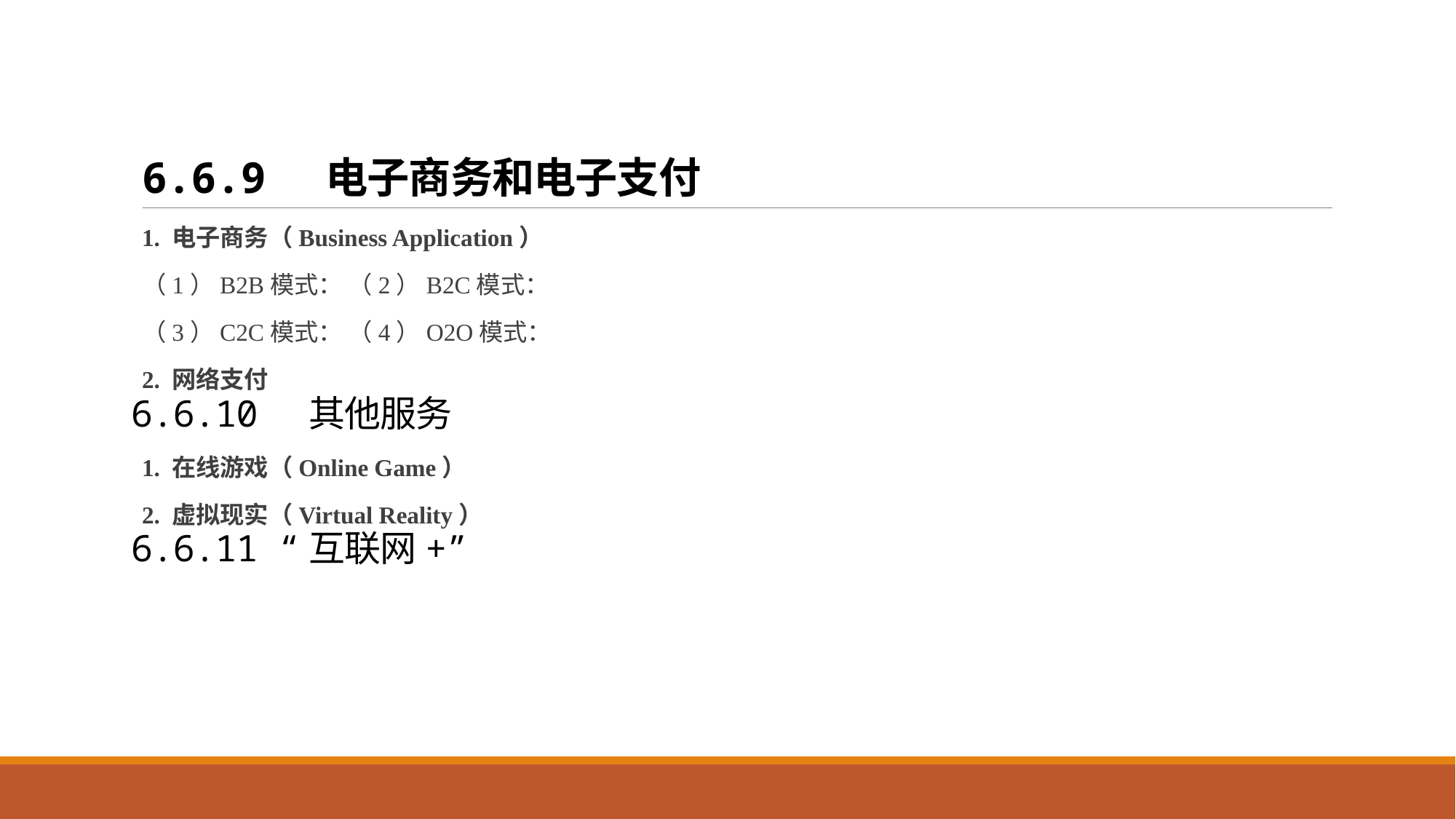

# 6.6.9  电子商务和电子支付
1. 电子商务（Business Application）
（1）B2B模式： （2）B2C模式：
（3）C2C模式： （4）O2O模式：
2. 网络支付
6.6.10  其他服务
1. 在线游戏（Online Game）
2. 虚拟现实（Virtual Reality）
6.6.11 “互联网+”